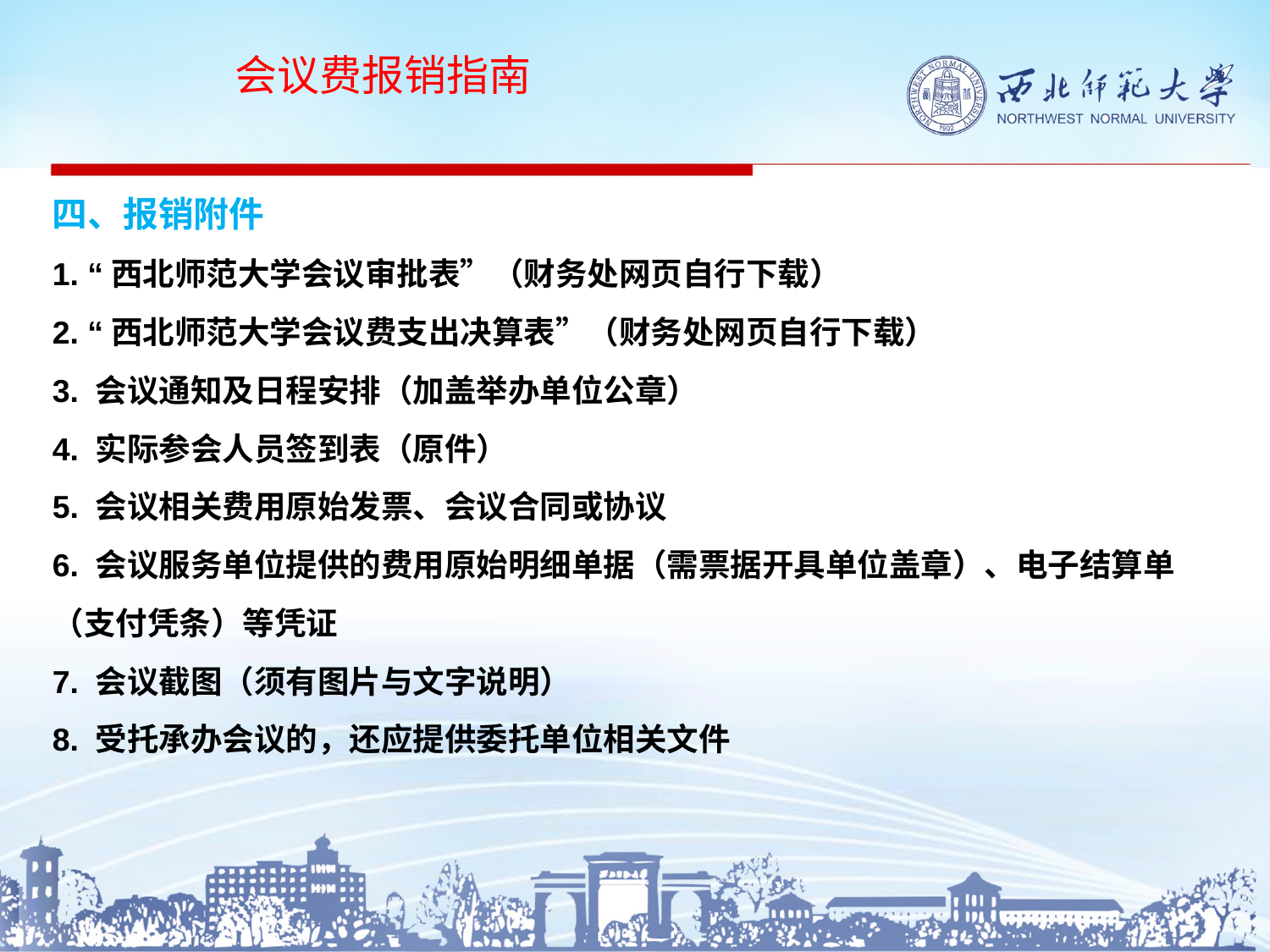

会议费报销指南
# 四、报销附件 1. “西北师范大学会议审批表”（财务处网页自行下载） 2. “西北师范大学会议费支出决算表”（财务处网页自行下载） 3. 会议通知及日程安排（加盖举办单位公章） 4. 实际参会人员签到表（原件） 5. 会议相关费用原始发票、会议合同或协议 6. 会议服务单位提供的费用原始明细单据（需票据开具单位盖章）、电子结算单（支付凭条）等凭证 7. 会议截图（须有图片与文字说明） 8. 受托承办会议的，还应提供委托单位相关文件